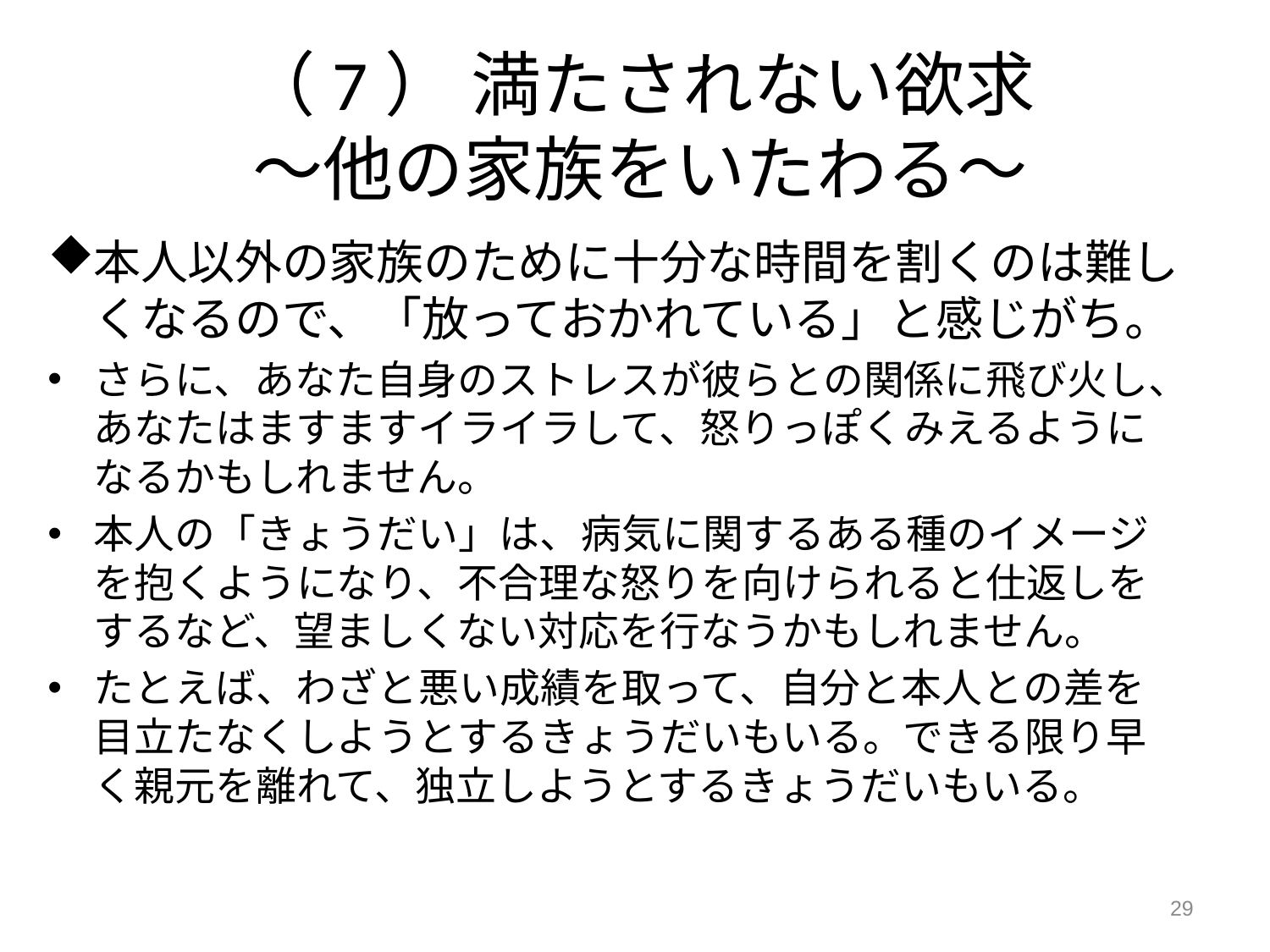

# （7） 満たされない欲求 ～他の家族をいたわる～
本人以外の家族のために十分な時間を割くのは難しくなるので、「放っておかれている」と感じがち。
さらに、あなた自身のストレスが彼らとの関係に飛び火し、あなたはますますイライラして、怒りっぽくみえるようになるかもしれません。
本人の「きょうだい」は、病気に関するある種のイメージを抱くようになり、不合理な怒りを向けられると仕返しをするなど、望ましくない対応を行なうかもしれません。
たとえば、わざと悪い成績を取って、自分と本人との差を目立たなくしようとするきょうだいもいる。できる限り早く親元を離れて、独立しようとするきょうだいもいる。

29